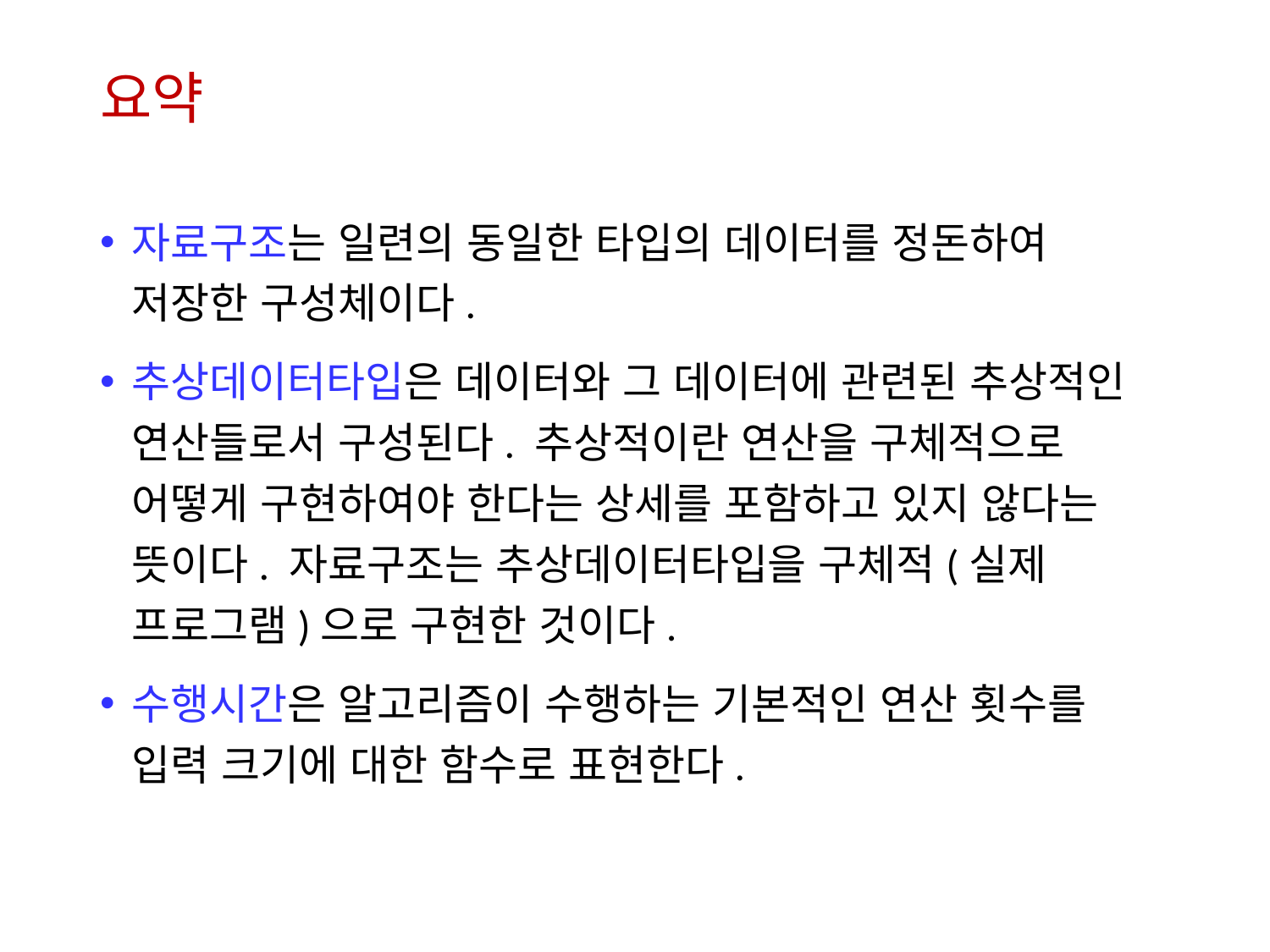

# 요약
자료구조는 일련의 동일한 타입의 데이터를 정돈하여 저장한 구성체이다.
추상데이터타입은 데이터와 그 데이터에 관련된 추상적인 연산들로서 구성된다. 추상적이란 연산을 구체적으로 어떻게 구현하여야 한다는 상세를 포함하고 있지 않다는 뜻이다. 자료구조는 추상데이터타입을 구체적(실제 프로그램)으로 구현한 것이다.
수행시간은 알고리즘이 수행하는 기본적인 연산 횟수를 입력 크기에 대한 함수로 표현한다.